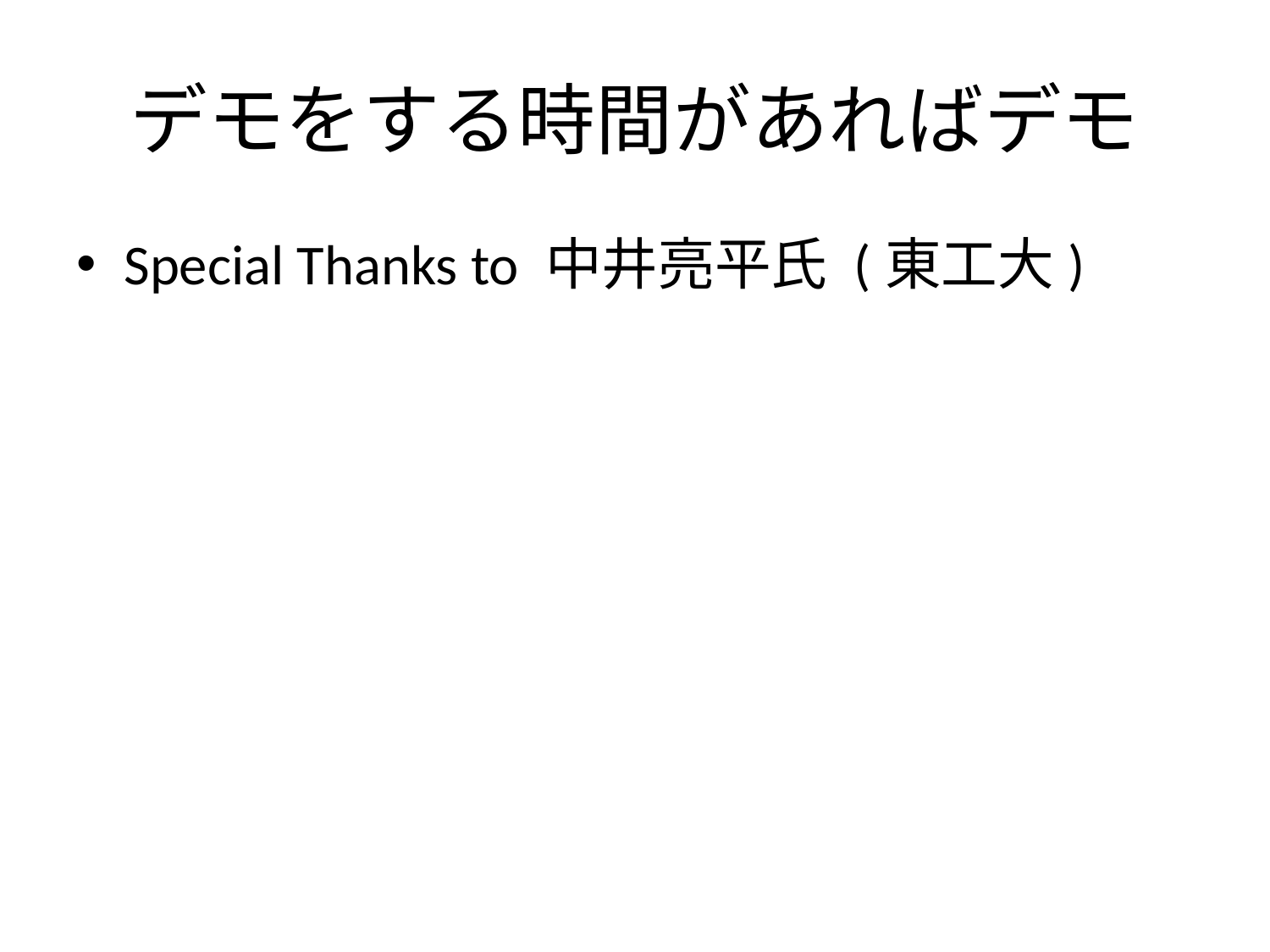

# デモをする時間があればデモ
Special Thanks to 中井亮平氏 (東工大)